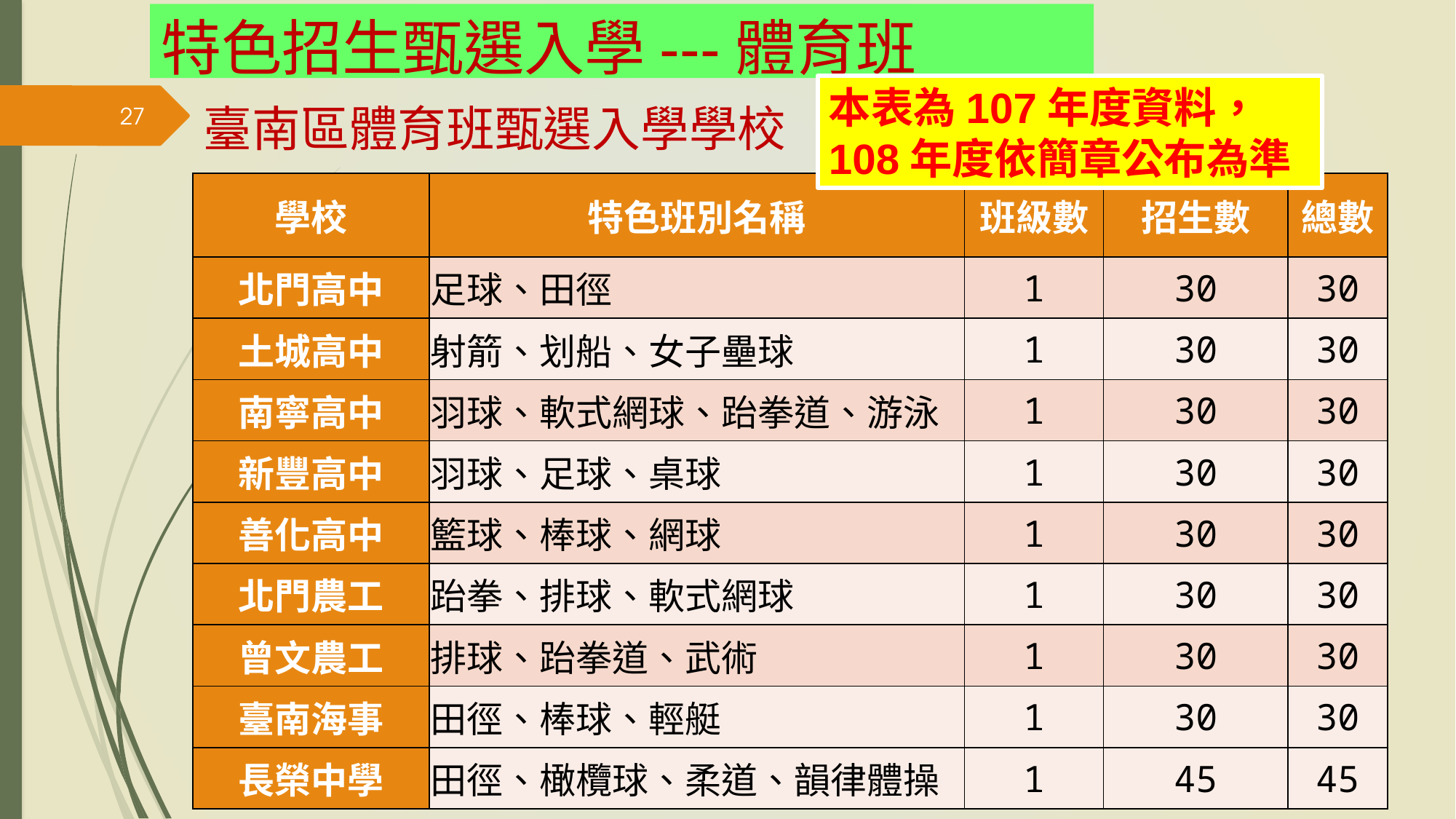

特色招生甄選入學---體育班
本表為107年度資料，
108年度依簡章公布為準
# 臺南區體育班甄選入學學校
27
| 學校 | 特色班別名稱 | 班級數 | 招生數 | 總數 |
| --- | --- | --- | --- | --- |
| 北門高中 | 足球、田徑 | 1 | 30 | 30 |
| 土城高中 | 射箭、划船、女子壘球 | 1 | 30 | 30 |
| 南寧高中 | 羽球、軟式網球、跆拳道、游泳 | 1 | 30 | 30 |
| 新豐高中 | 羽球、足球、桌球 | 1 | 30 | 30 |
| 善化高中 | 籃球、棒球、網球 | 1 | 30 | 30 |
| 北門農工 | 跆拳、排球、軟式網球 | 1 | 30 | 30 |
| 曾文農工 | 排球、跆拳道、武術 | 1 | 30 | 30 |
| 臺南海事 | 田徑、棒球、輕艇 | 1 | 30 | 30 |
| 長榮中學 | 田徑、橄欖球、柔道、韻律體操 | 1 | 45 | 45 |